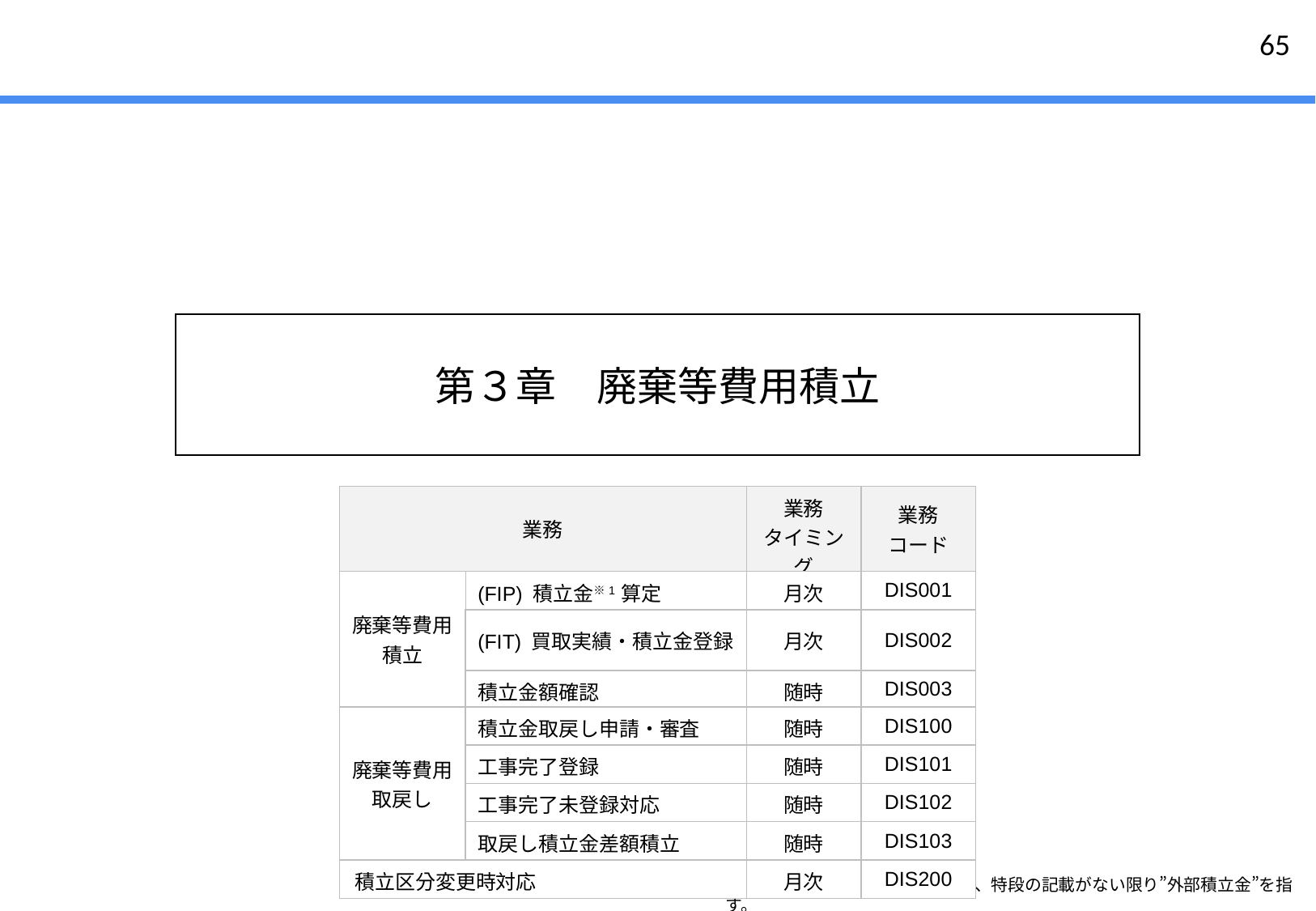

第３章　廃棄等費用積立
| 業務 |  | 業務 タイミング | 業務 コード |
| --- | --- | --- | --- |
| 廃棄等費用積立 | (FIP) 積立金※1 算定 | 月次 | DIS001 |
|  | (FIT) 買取実績・積立金登録 | 月次 | DIS002 |
|  | 積立金額確認 | 随時 | DIS003 |
| 廃棄等費用取戻し | 積立金取戻し申請・審査 | 随時 | DIS100 |
|  | 工事完了登録 | 随時 | DIS101 |
|  | 工事完了未登録対応 | 随時 | DIS102 |
|  | 取戻し積立金差額積立 | 随時 | DIS103 |
| 積立区分変更時対応 |  | 月次 | DIS200 |
※1 本資料で言及する”積立金”は、特段の記載がない限り”外部積立金”を指す。